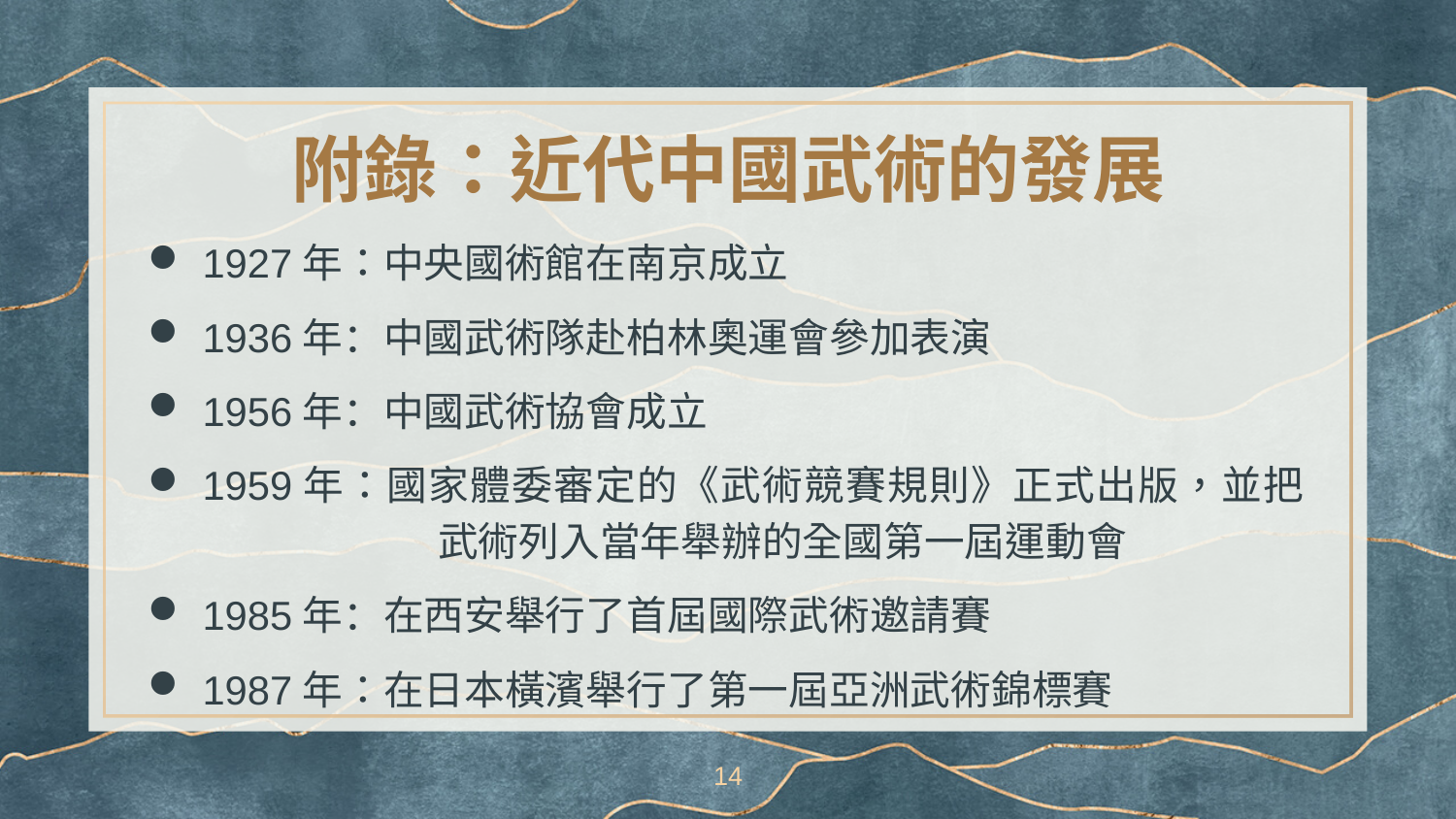

# 附錄：近代中國武術的發展
1927年：中央國術館在南京成立
1936年：中國武術隊赴柏林奧運會參加表演
1956年：中國武術協會成立
1959年：國家體委審定的《武術競賽規則》正式出版，並把	　　 武術列入當年舉辦的全國第一屆運動會
1985年：在西安舉行了首屆國際武術邀請賽
1987年：在日本橫濱舉行了第一屆亞洲武術錦標賽
14